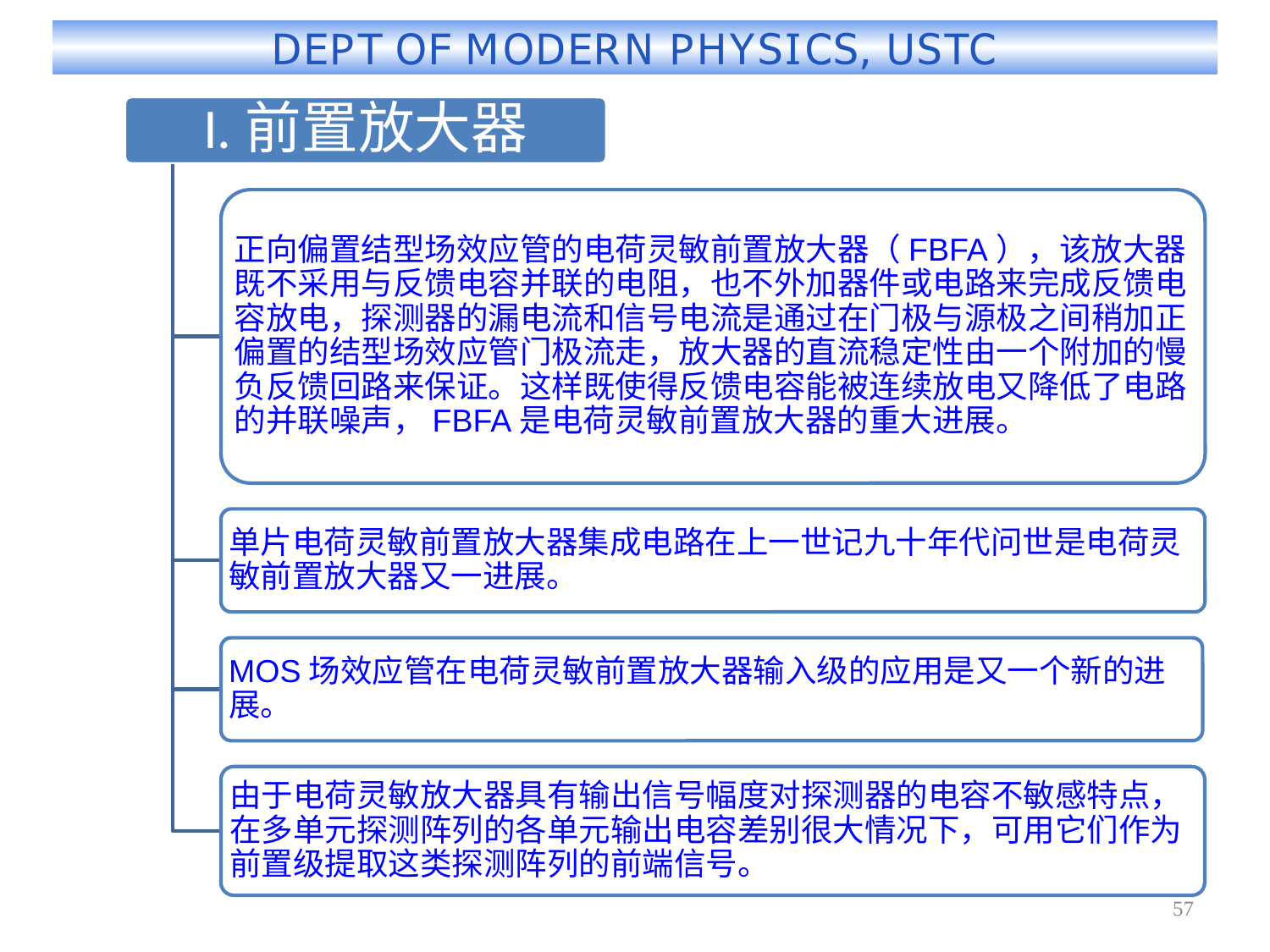

# 前置放大器
I.前置放大器
正向偏置结型场效应管的电荷灵敏前置放大器（FBFA），该放大器既不采用与反馈电容并联的电阻，也不外加器件或电路来完成反馈电容放电，探测器的漏电流和信号电流是通过在门极与源极之间稍加正偏置的结型场效应管门极流走，放大器的直流稳定性由一个附加的慢负反馈回路来保证。这样既使得反馈电容能被连续放电又降低了电路的并联噪声，FBFA是电荷灵敏前置放大器的重大进展。
单片电荷灵敏前置放大器集成电路在上一世记九十年代问世是电荷灵敏前置放大器又一进展。
MOS场效应管在电荷灵敏前置放大器输入级的应用是又一个新的进展。
由于电荷灵敏放大器具有输出信号幅度对探测器的电容不敏感特点，在多单元探测阵列的各单元输出电容差别很大情况下，可用它们作为前置级提取这类探测阵列的前端信号。
57